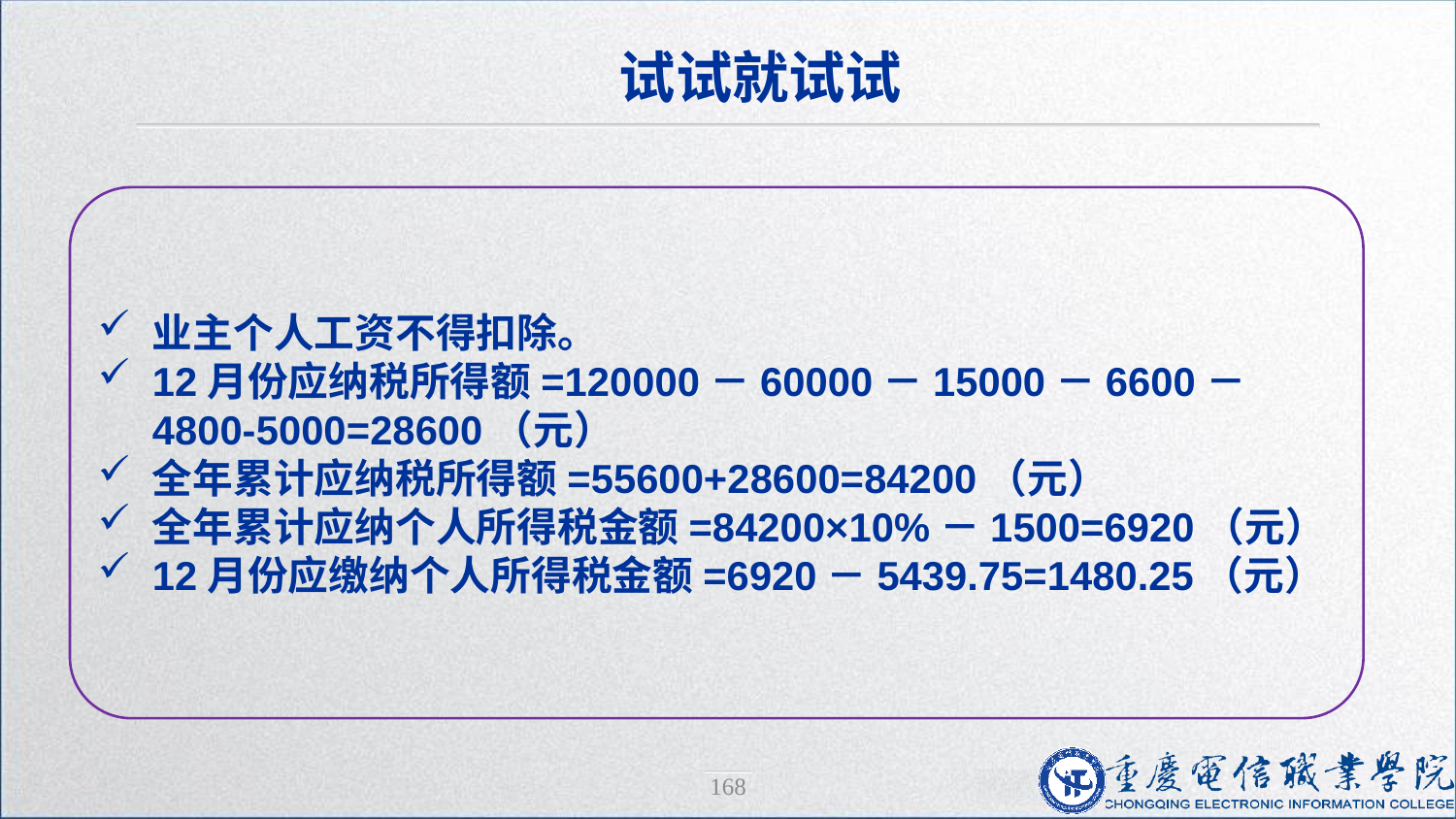

试试就试试
业主个人工资不得扣除。
12月份应纳税所得额=120000－60000－15000－6600－4800-5000=28600（元）
全年累计应纳税所得额=55600+28600=84200（元）
全年累计应纳个人所得税金额=84200×10%－1500=6920（元）
12月份应缴纳个人所得税金额=6920－5439.75=1480.25（元）
168